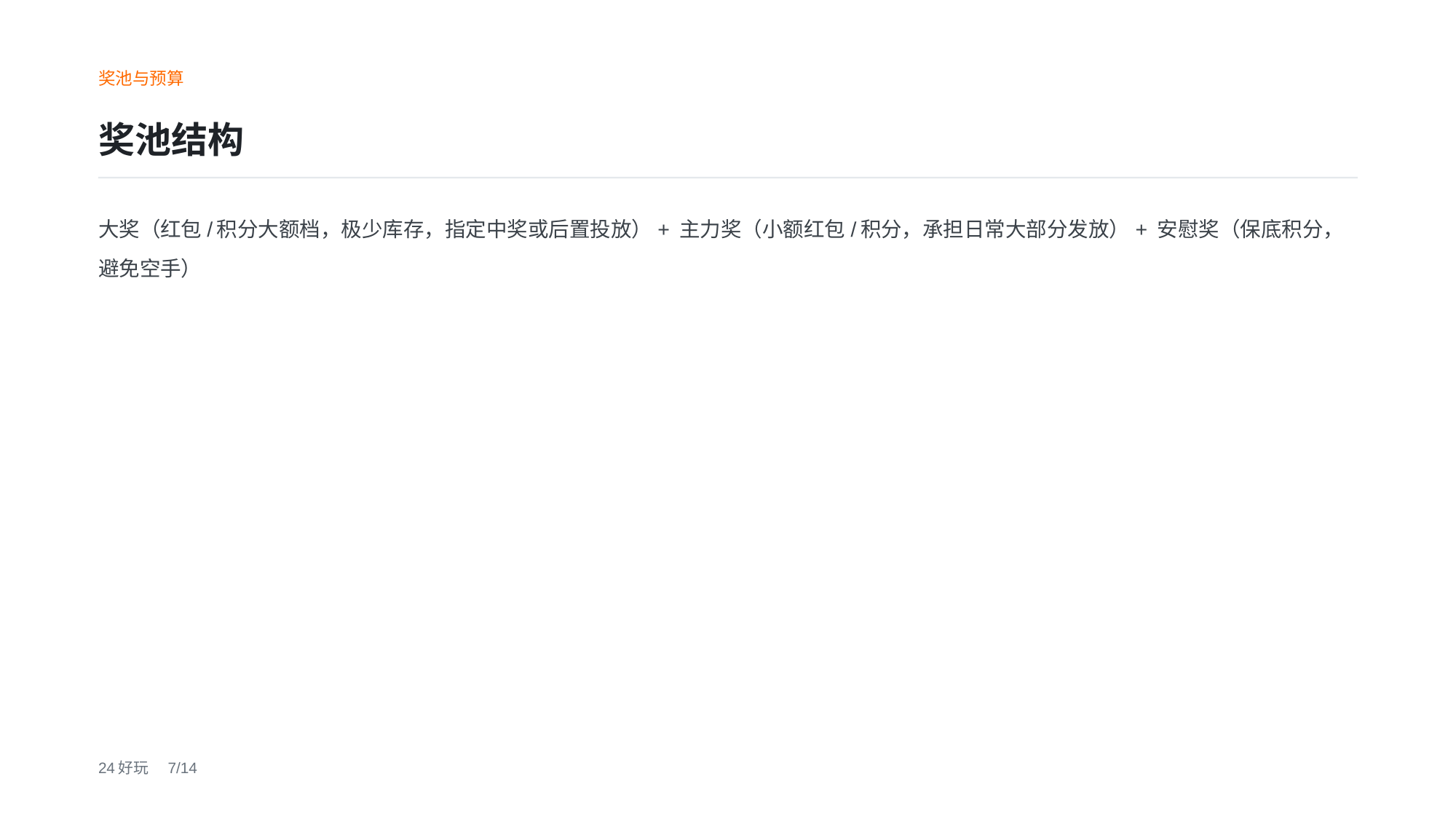

奖池与预算
奖池结构

大奖（红包/积分大额档，极少库存，指定中奖或后置投放）+ 主力奖（小额红包/积分，承担日常大部分发放）+ 安慰奖（保底积分，避免空手）
24好玩　7/14